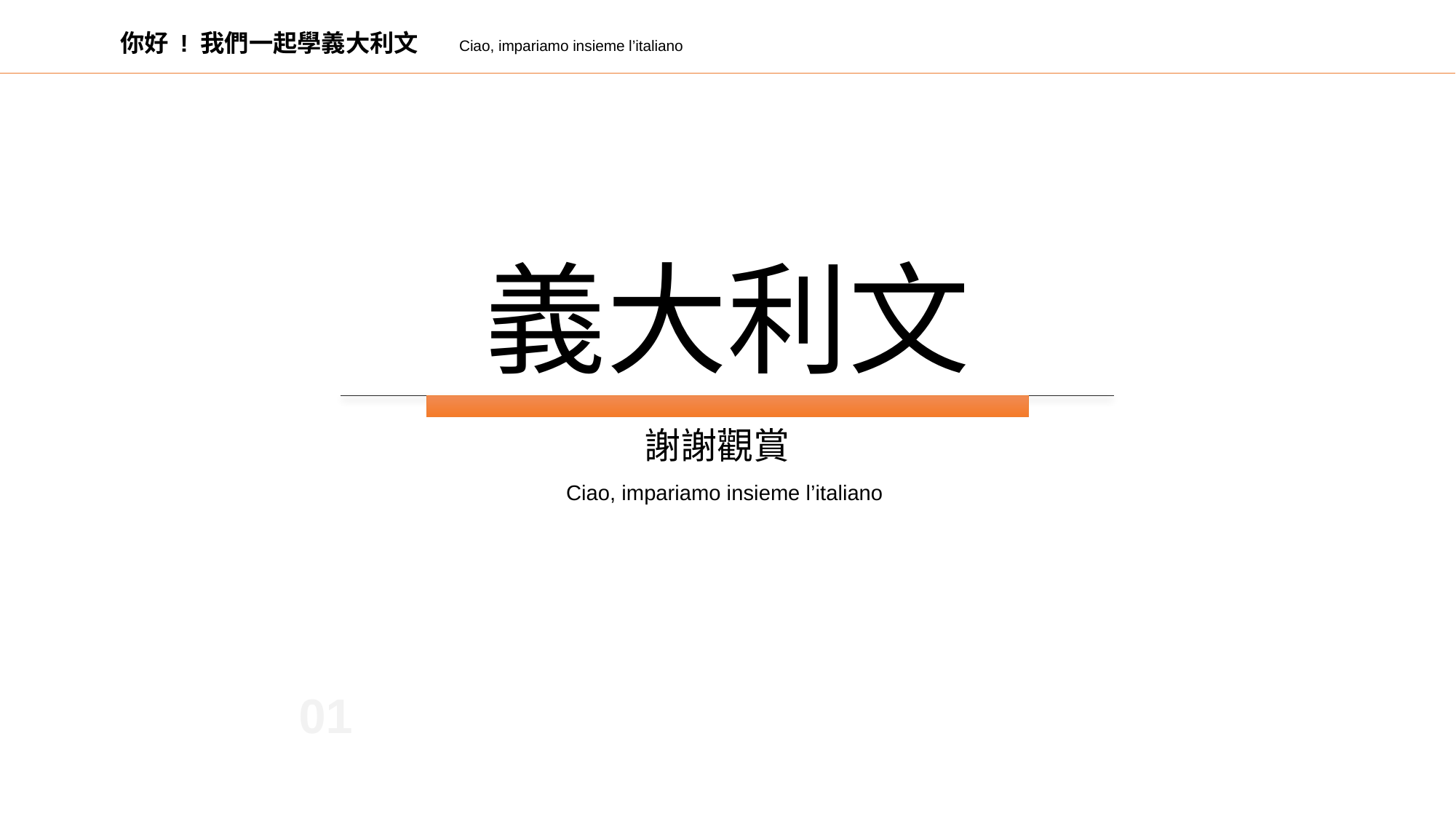

你好 ! 我們一起學義大利文
Ciao, impariamo insieme l’italiano
義大利文

謝謝觀賞
Ciao, impariamo insieme l’italiano
01